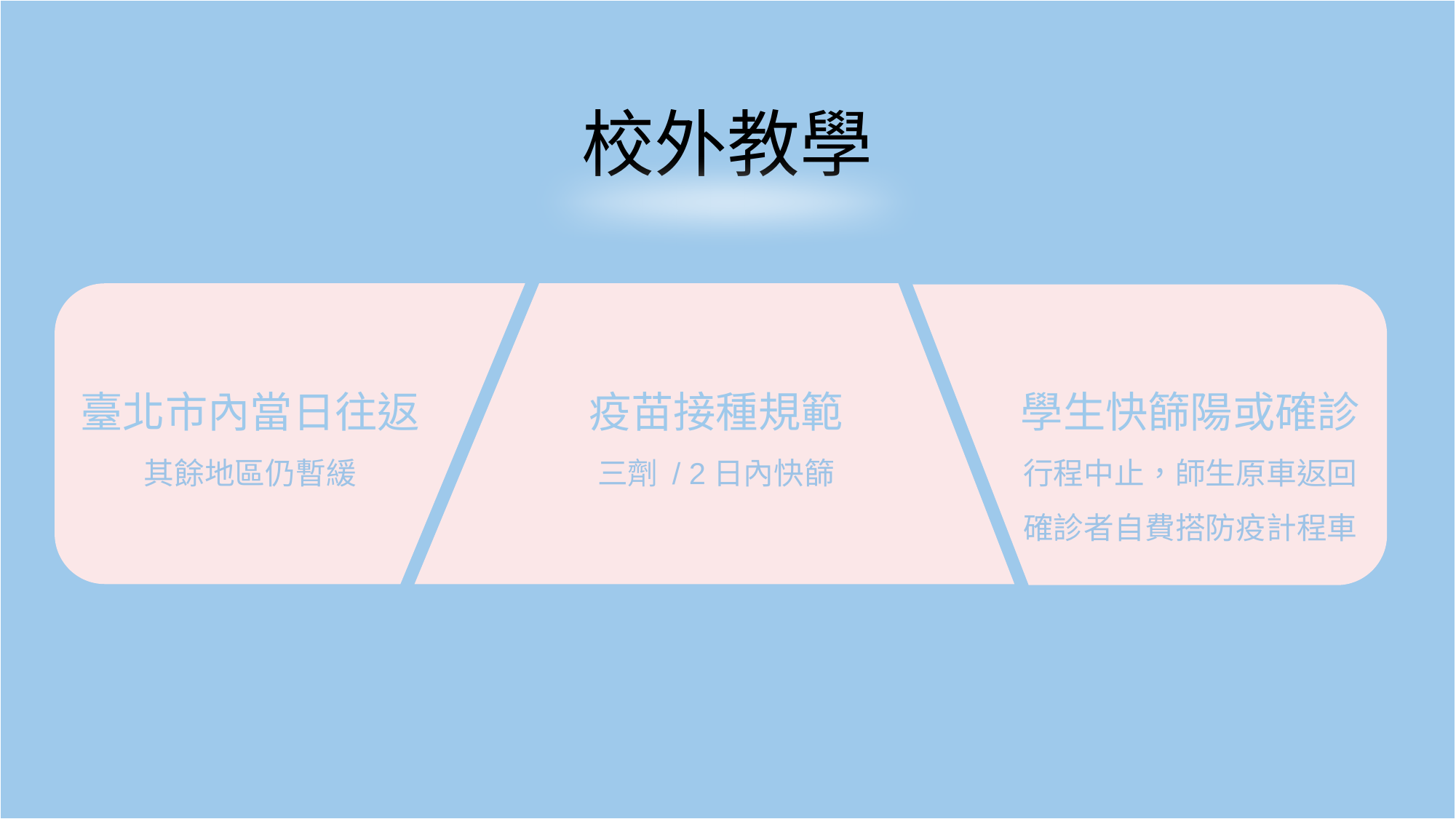

校外教學

臺北市內當日往返
其餘地區仍暫緩
疫苗接種規範
三劑 / 2日內快篩
學生快篩陽或確診
行程中止，師生原車返回
確診者自費搭防疫計程車